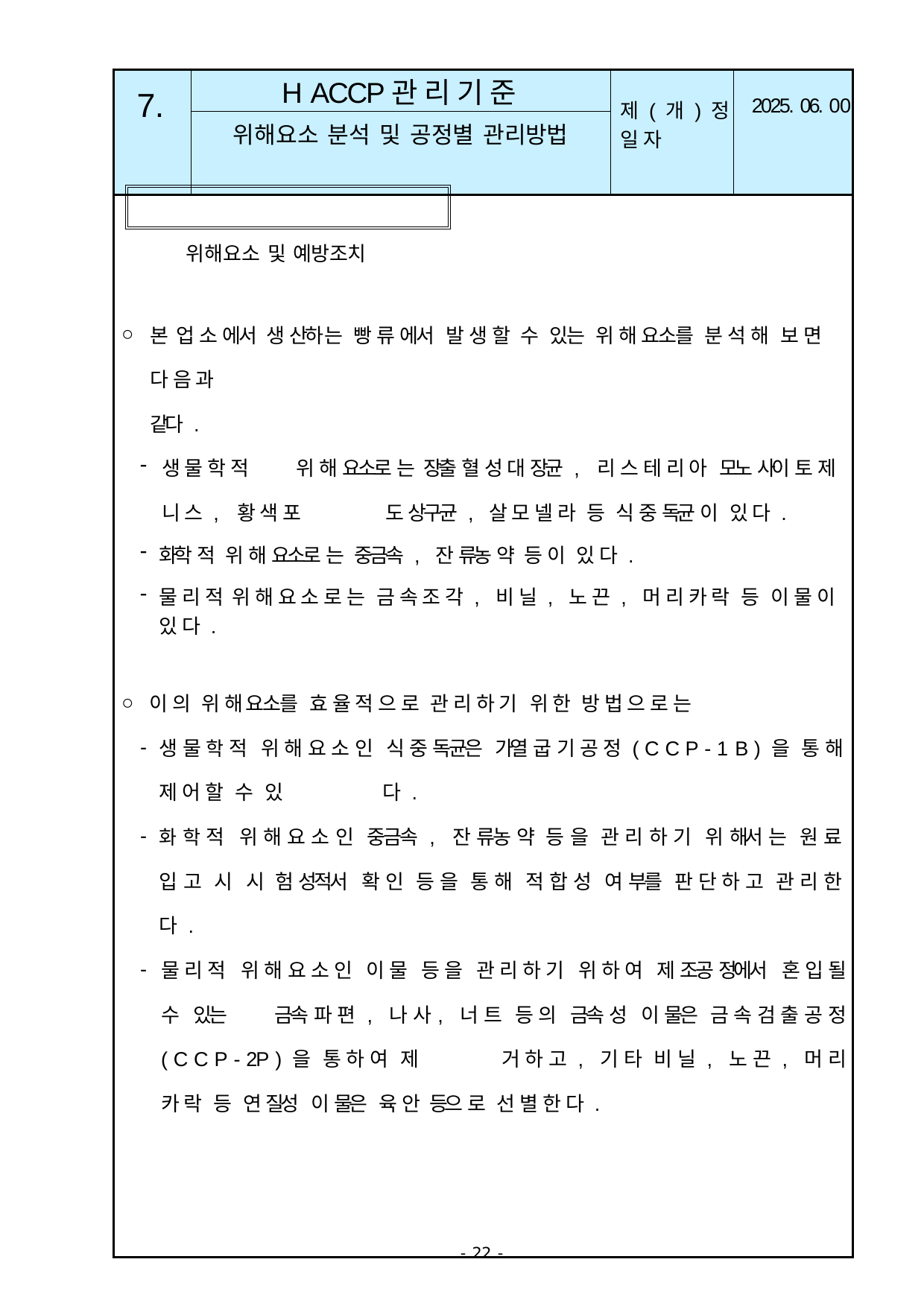

| 7. | H ACCP관 리 기 준 | 제 ( 개 ) 정 일 자 | 2025. 06. 00 |
| --- | --- | --- | --- |
|  | 위해요소 분석 및 공정별 관리방법 |  |  |
| 위해요소 및 예방조치 본 업 소 에서 생 산하 는 빵 류 에서 발 생 할 수 있는 위 해 요소를 분 석 해 보 면 다 음 과 같다 . 생 물 학 적 위 해 요소로 는 장출 혈 성 대 장균 , 리 스 테 리 아 모노 사이 토 제 니 스 , 황 색 포 도 상구균 , 살 모 넬 라 등 식 중 독균 이 있 다 . 화학 적 위 해 요소로 는 중금속 , 잔 류농 약 등 이 있 다 . 물 리 적 위 해 요 소 로 는 금 속 조 각 , 비 닐 , 노 끈 , 머 리 카 락 등 이 물 이 있 다 . 이 의 위 해 요소를 효 율 적 으 로 관 리 하 기 위 한 방 법 으 로 는 생 물 학 적 위 해 요 소 인 식 중 독균은 가열 굽 기 공 정 ( C C P - 1 B ) 을 통 해 제 어 할 수 있 다 . 화 학 적 위 해 요 소 인 중금속 , 잔 류농 약 등 을 관 리 하 기 위 해서 는 원 료 입 고 시 시 험 성적서 확 인 등 을 통 해 적 합 성 여 부를 판 단 하 고 관 리 한 다 . 물 리 적 위 해 요 소 인 이 물 등 을 관 리 하 기 위 하 여 제 조공 정에서 혼 입 될 수 있는 금속 파 편 , 나 사, 너 트 등 의 금속 성 이 물은 금 속 검 출 공 정 ( C C P - 2P ) 을 통 하 여 제 거 하 고 , 기 타 비 닐 , 노 끈 , 머 리 카 락 등 연 질성 이 물은 육 안 등으 로 선 별 한 다 . |  |  |  |

- 22 -